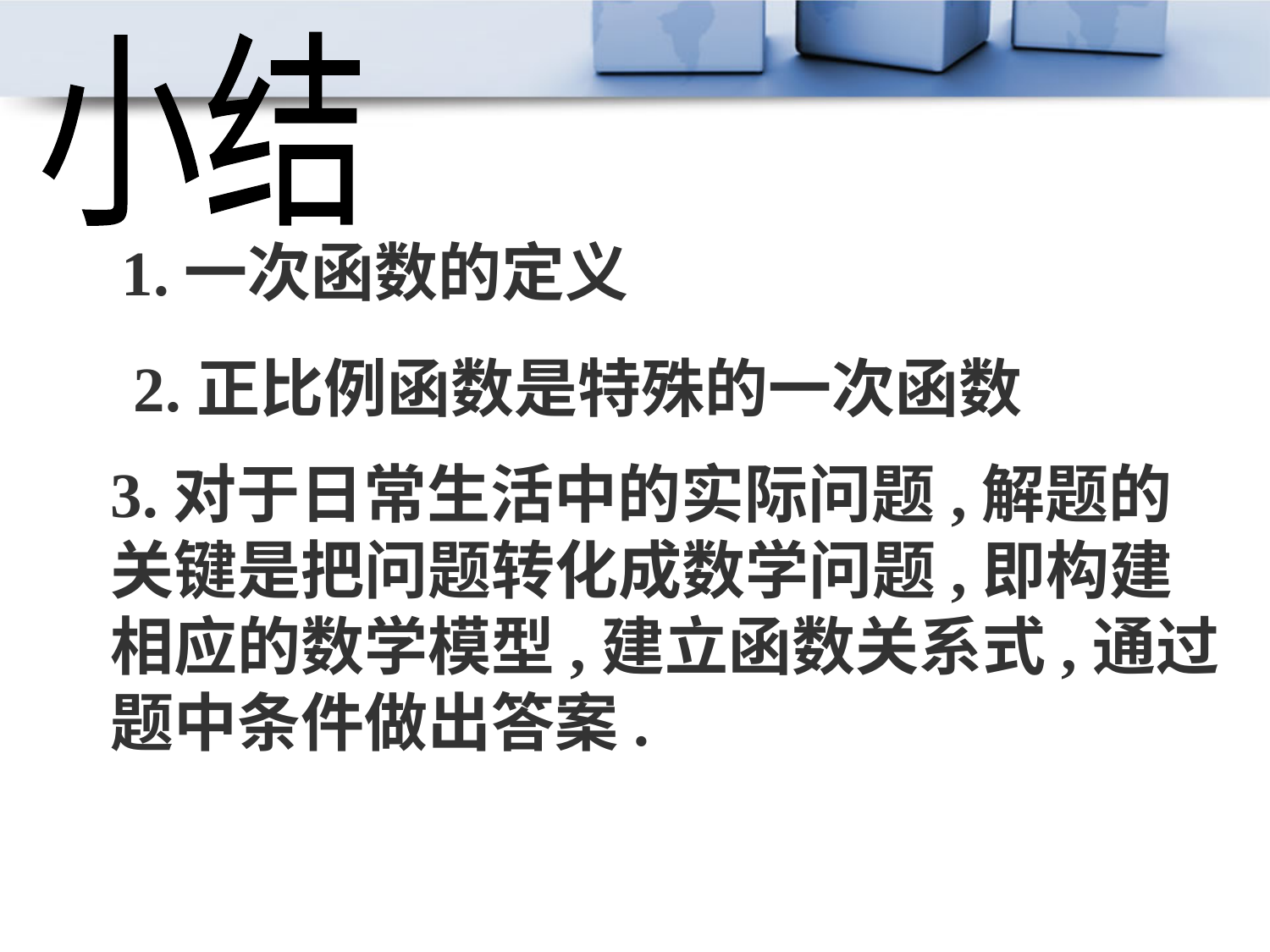

小结

1.一次函数的定义
2.正比例函数是特殊的一次函数
3.对于日常生活中的实际问题,解题的
关键是把问题转化成数学问题,即构建
相应的数学模型,建立函数关系式,通过
题中条件做出答案.